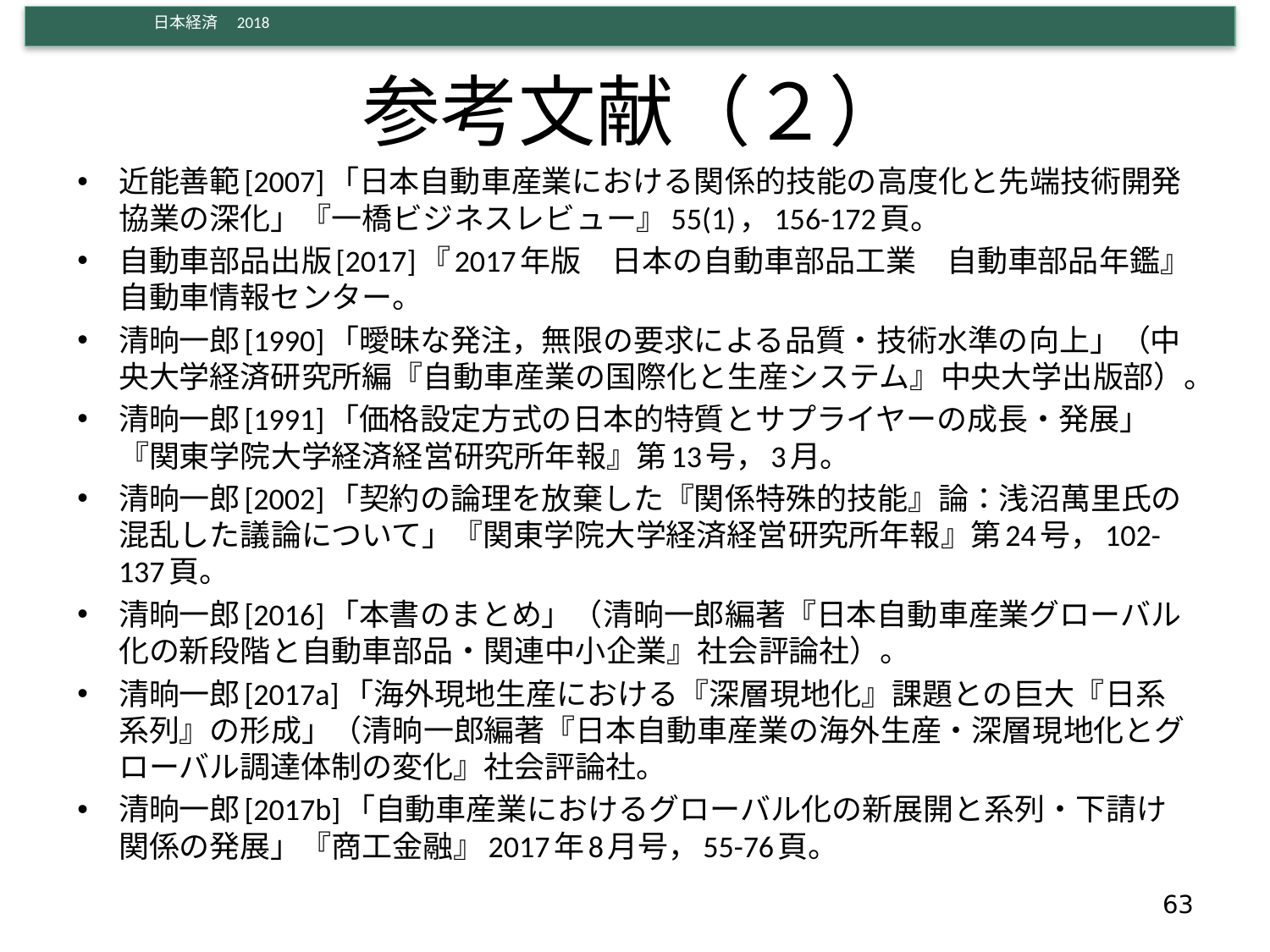

# 参考文献（２）
近能善範[2007]「日本自動車産業における関係的技能の高度化と先端技術開発協業の深化」『一橋ビジネスレビュー』55(1)，156-172頁。
自動車部品出版[2017]『2017年版　日本の自動車部品工業　自動車部品年鑑』自動車情報センター。
清晌一郎[1990]「曖昧な発注，無限の要求による品質・技術水準の向上」（中央大学経済研究所編『自動車産業の国際化と生産システム』中央大学出版部）。
清晌一郎[1991]「価格設定方式の日本的特質とサプライヤーの成長・発展」『関東学院大学経済経営研究所年報』第13号，3月。
清晌一郎[2002]「契約の論理を放棄した『関係特殊的技能』論：浅沼萬里氏の混乱した議論について」『関東学院大学経済経営研究所年報』第24号，102-137頁。
清晌一郎[2016]「本書のまとめ」（清晌一郎編著『日本自動車産業グローバル化の新段階と自動車部品・関連中小企業』社会評論社）。
清晌一郎[2017a]「海外現地生産における『深層現地化』課題との巨大『日系系列』の形成」（清晌一郎編著『日本自動車産業の海外生産・深層現地化とグローバル調達体制の変化』社会評論社。
清晌一郎[2017b]「自動車産業におけるグローバル化の新展開と系列・下請け関係の発展」『商工金融』2017年8月号，55-76頁。
63